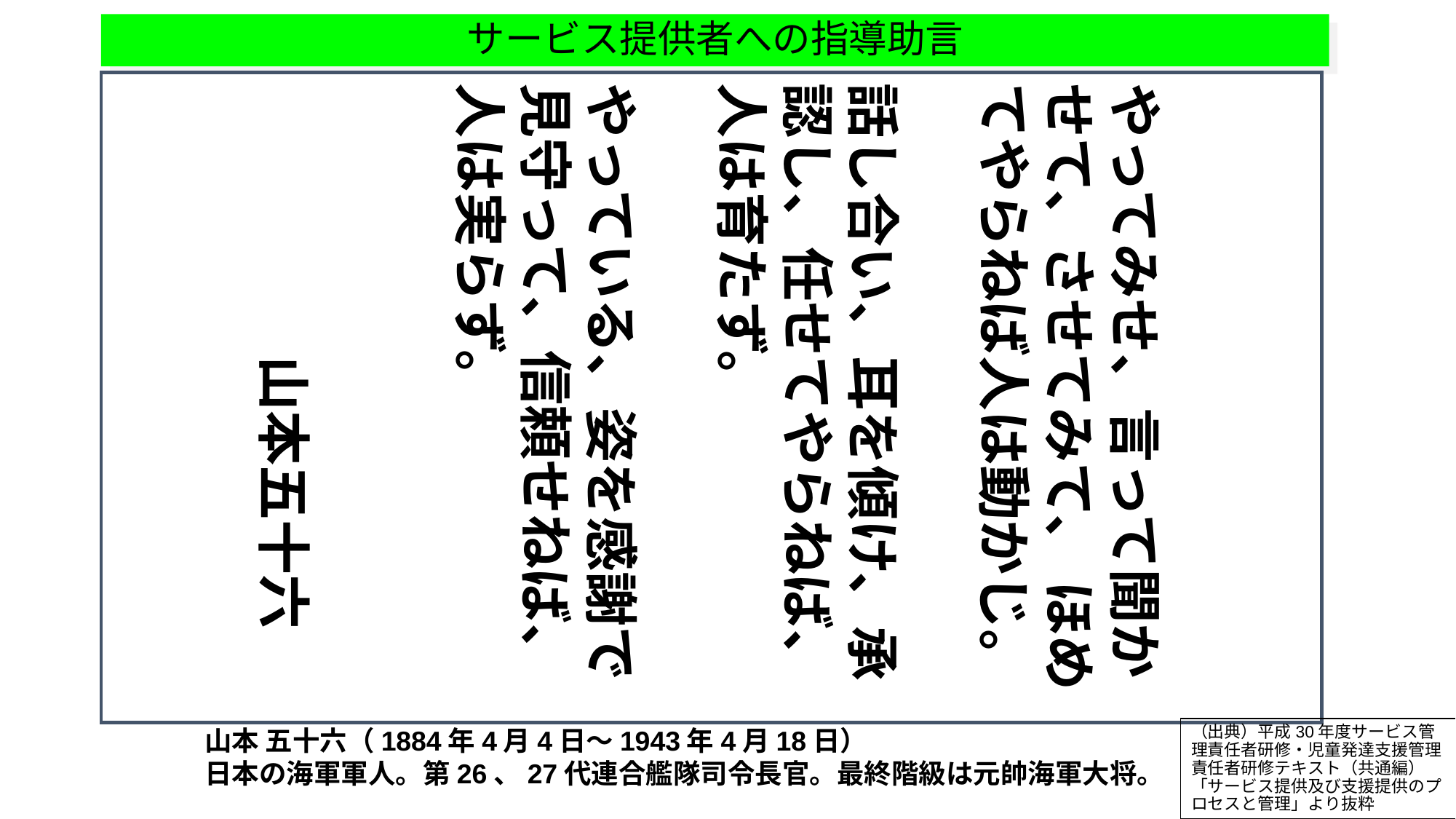

# サービス提供者への指導助言
やってみせ、言って聞かせて、させてみて、 ほめてやらねば人は動かじ。

話し合い、耳を傾け、承認し、任せてやらねば、人は育たず。

やっている、姿を感謝で見守って、信頼せねば、人は実らず。

　　　　　山本五十六
山本 五十六（1884年4月4日～1943年4月18日）
日本の海軍軍人。第26、27代連合艦隊司令長官。最終階級は元帥海軍大将。
（出典）平成30年度サービス管理責任者研修・児童発達支援管理責任者研修テキスト（共通編）「サービス提供及び支援提供のプロセスと管理」より抜粋